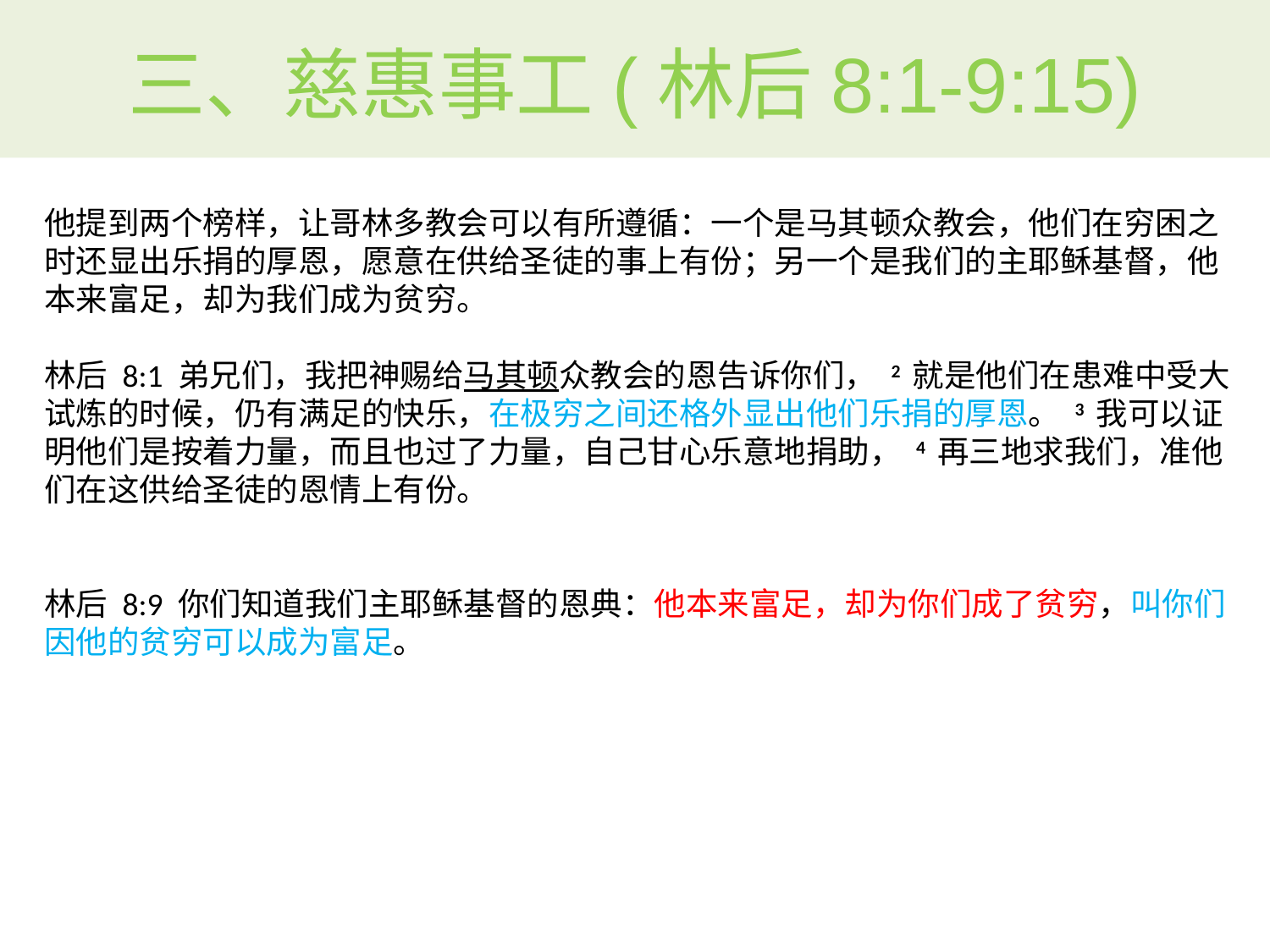

# 三、慈惠事工(林后8:1-9:15)
他提到两个榜样，让哥林多教会可以有所遵循：一个是马其顿众教会，他们在穷困之时还显出乐捐的厚恩，愿意在供给圣徒的事上有份；另一个是我们的主耶稣基督，他本来富足，却为我们成为贫穷。

林后 8:1 弟兄们，我把神赐给马其顿众教会的恩告诉你们， 2 就是他们在患难中受大试炼的时候，仍有满足的快乐，在极穷之间还格外显出他们乐捐的厚恩。 3 我可以证明他们是按着力量，而且也过了力量，自己甘心乐意地捐助， 4 再三地求我们，准他们在这供给圣徒的恩情上有份。

林后 8:9 你们知道我们主耶稣基督的恩典：他本来富足，却为你们成了贫穷，叫你们因他的贫穷可以成为富足。